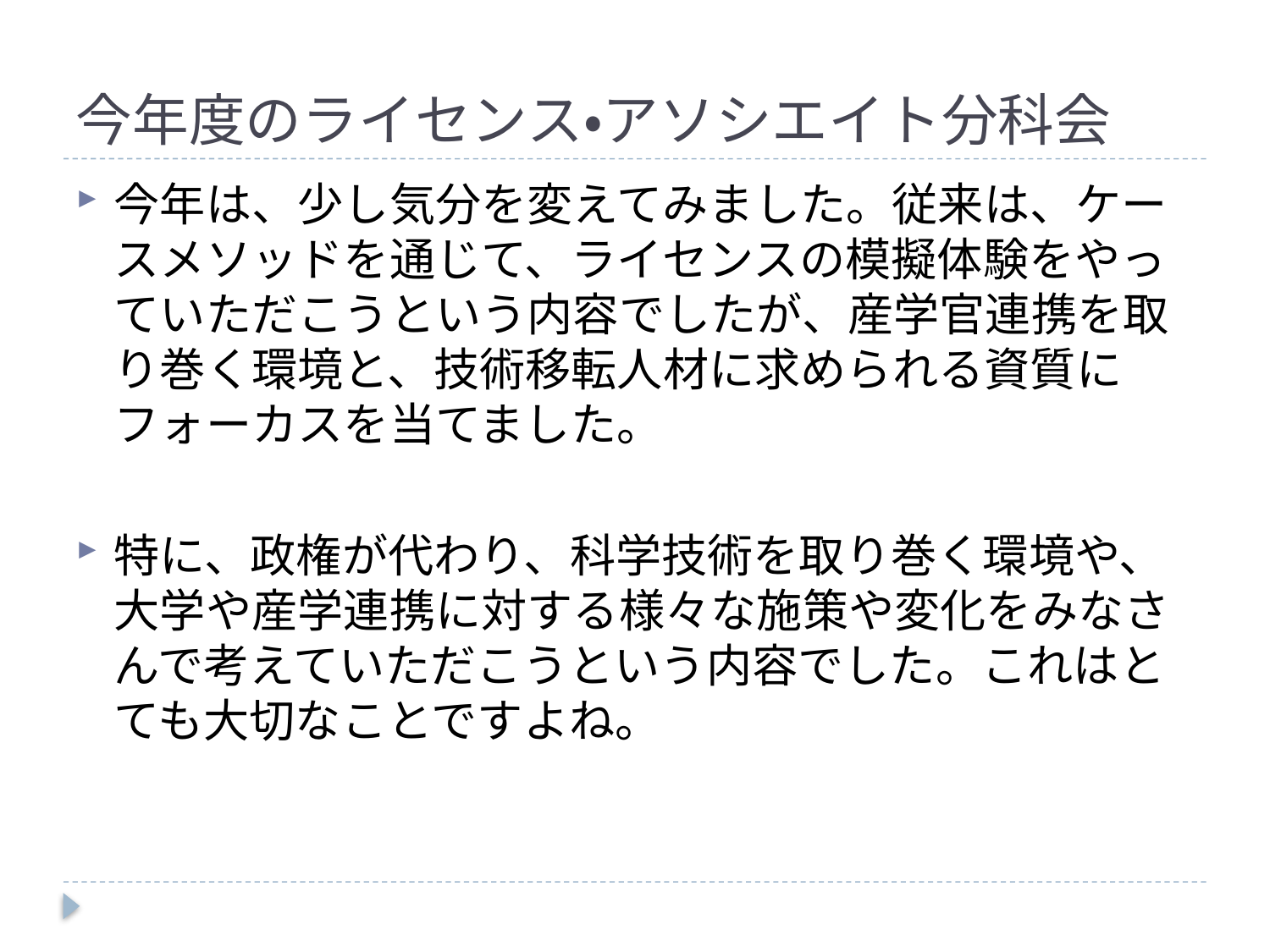

# 今年度のライセンス・アソシエイト分科会
今年は、少し気分を変えてみました。従来は、ケースメソッドを通じて、ライセンスの模擬体験をやっていただこうという内容でしたが、産学官連携を取り巻く環境と、技術移転人材に求められる資質にフォーカスを当てました。

特に、政権が代わり、科学技術を取り巻く環境や、大学や産学連携に対する様々な施策や変化をみなさんで考えていただこうという内容でした。これはとても大切なことですよね。